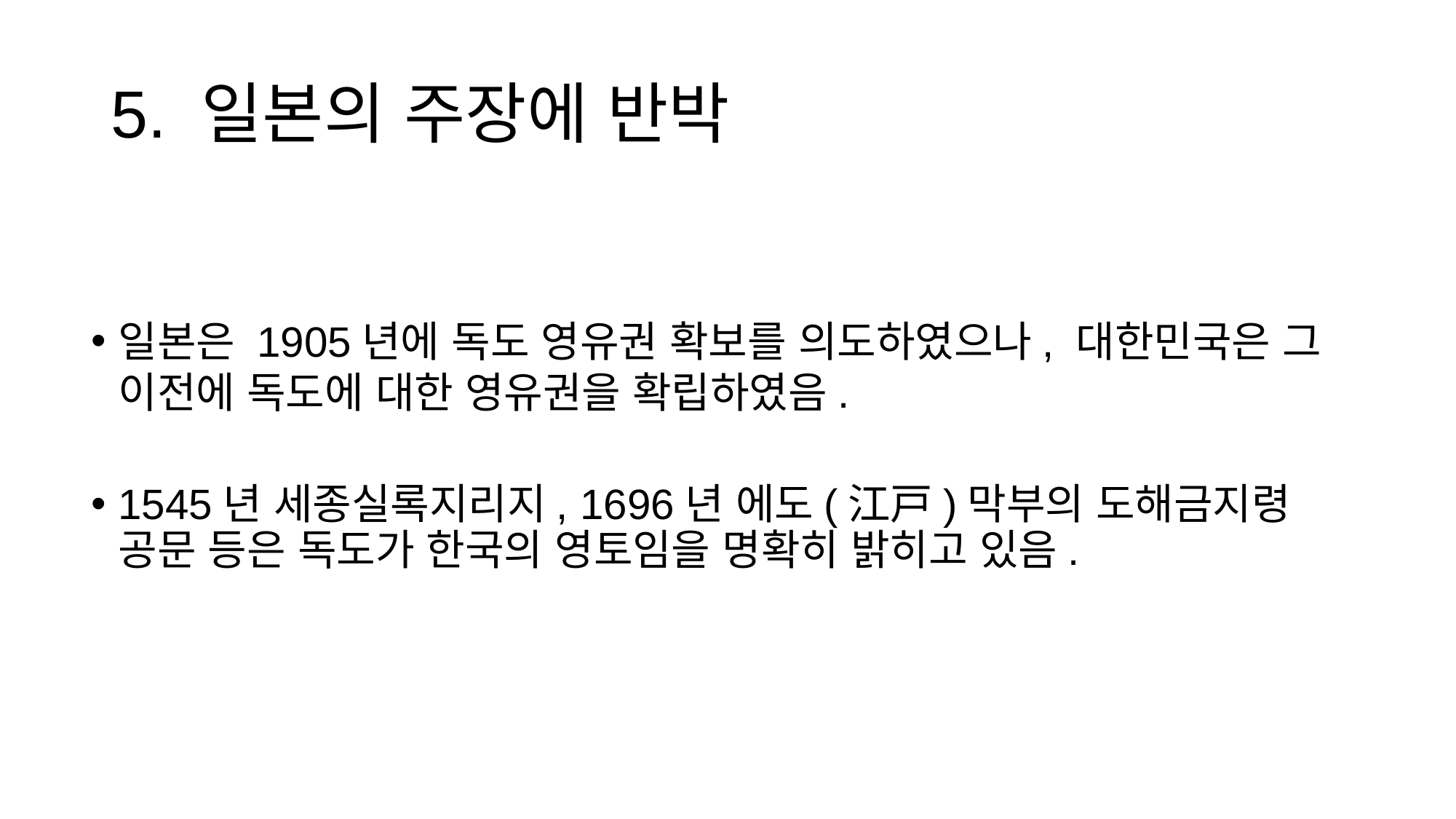

# 5. 일본의 주장에 반박

일본은 1905년에 독도 영유권 확보를 의도하였으나, 대한민국은 그 이전에 독도에 대한 영유권을 확립하였음.

1545년 세종실록지리지, 1696년 에도(江戸)막부의 도해금지령 공문 등은 독도가 한국의 영토임을 명확히 밝히고 있음.